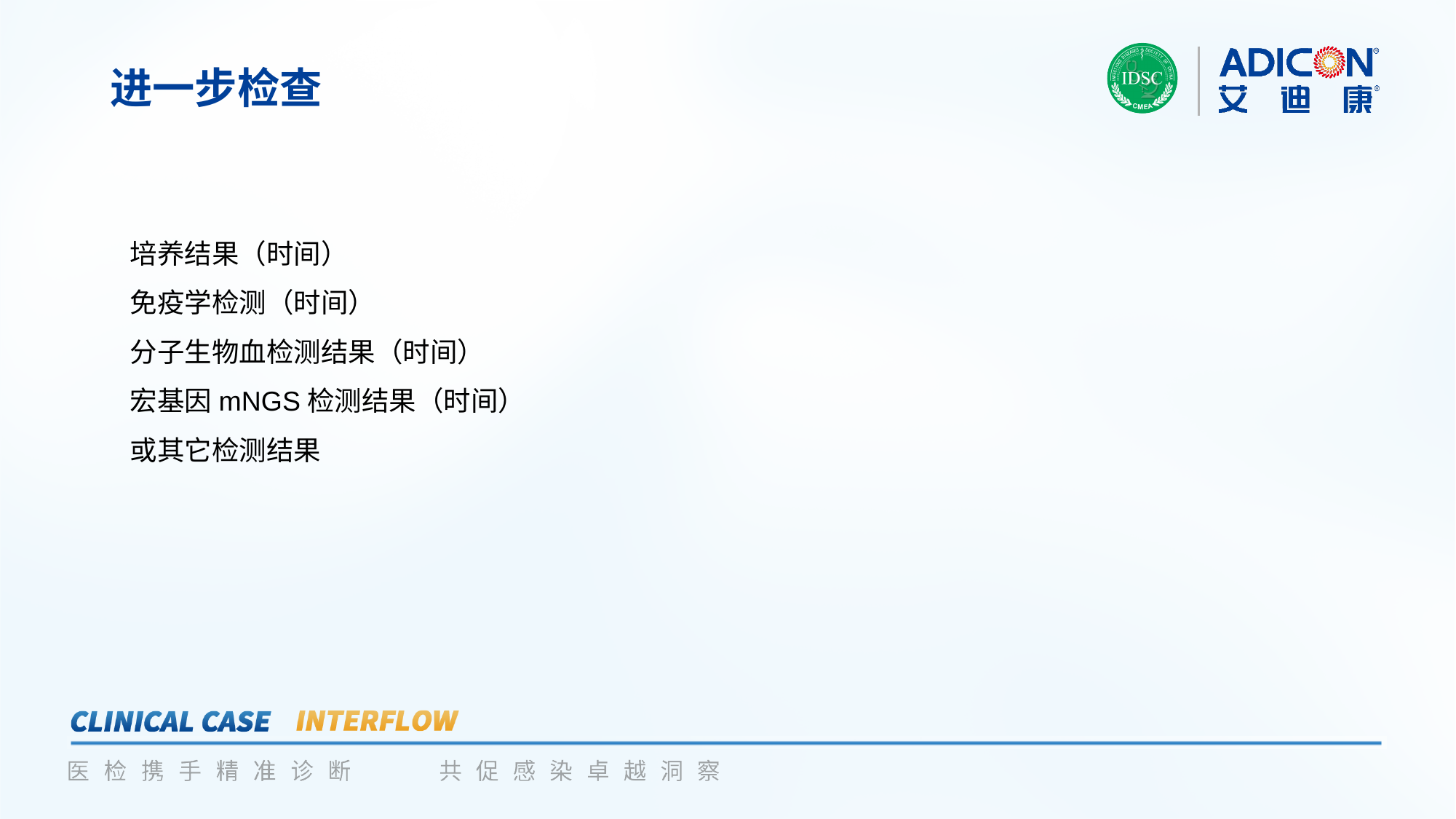

进一步检查
培养结果（时间）
免疫学检测（时间）
分子生物血检测结果（时间）
宏基因mNGS检测结果（时间）
或其它检测结果